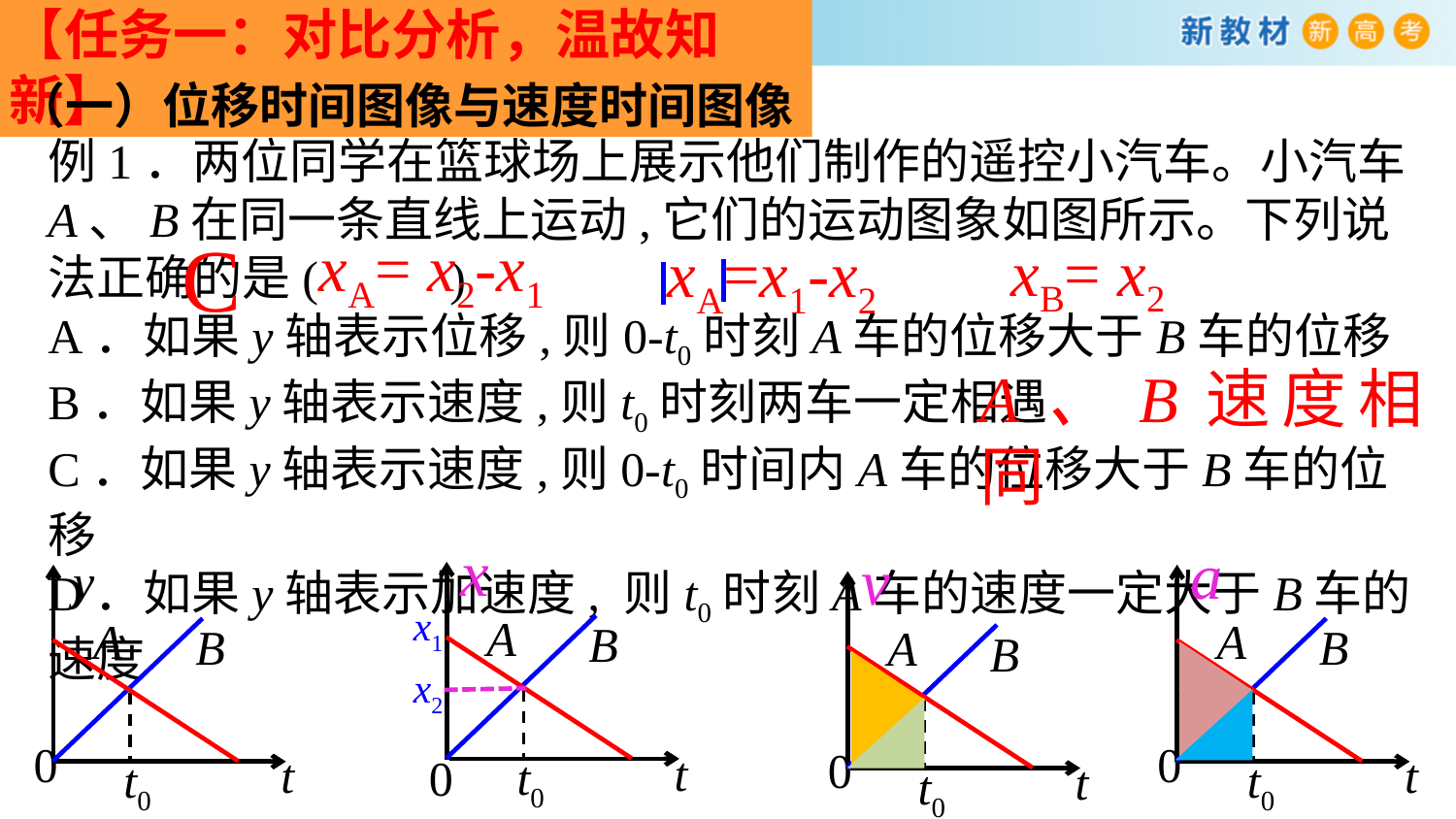

【任务一：对比分析，温故知新】
（一）位移时间图像与速度时间图像
例1．两位同学在篮球场上展示他们制作的遥控小汽车。小汽车A、B在同一条直线上运动,它们的运动图象如图所示。下列说法正确的是(　 　)
A．如果y轴表示位移,则0-t0时刻A车的位移大于B车的位移
B．如果y轴表示速度,则t0时刻两车一定相遇
C．如果y轴表示速度,则0-t0时间内A车的位移大于B车的位移
D．如果y轴表示加速度, 则t0时刻A车的速度一定大于B车的速度
C
xA= x2-x1
xB= x2
xA=x1-x2
A、B速度相同
x
A
B
t
t0
0
a
A
B
0
t
t0
v
A
B
0
t
t0
y
A
B
0
t
t0
x1

x2